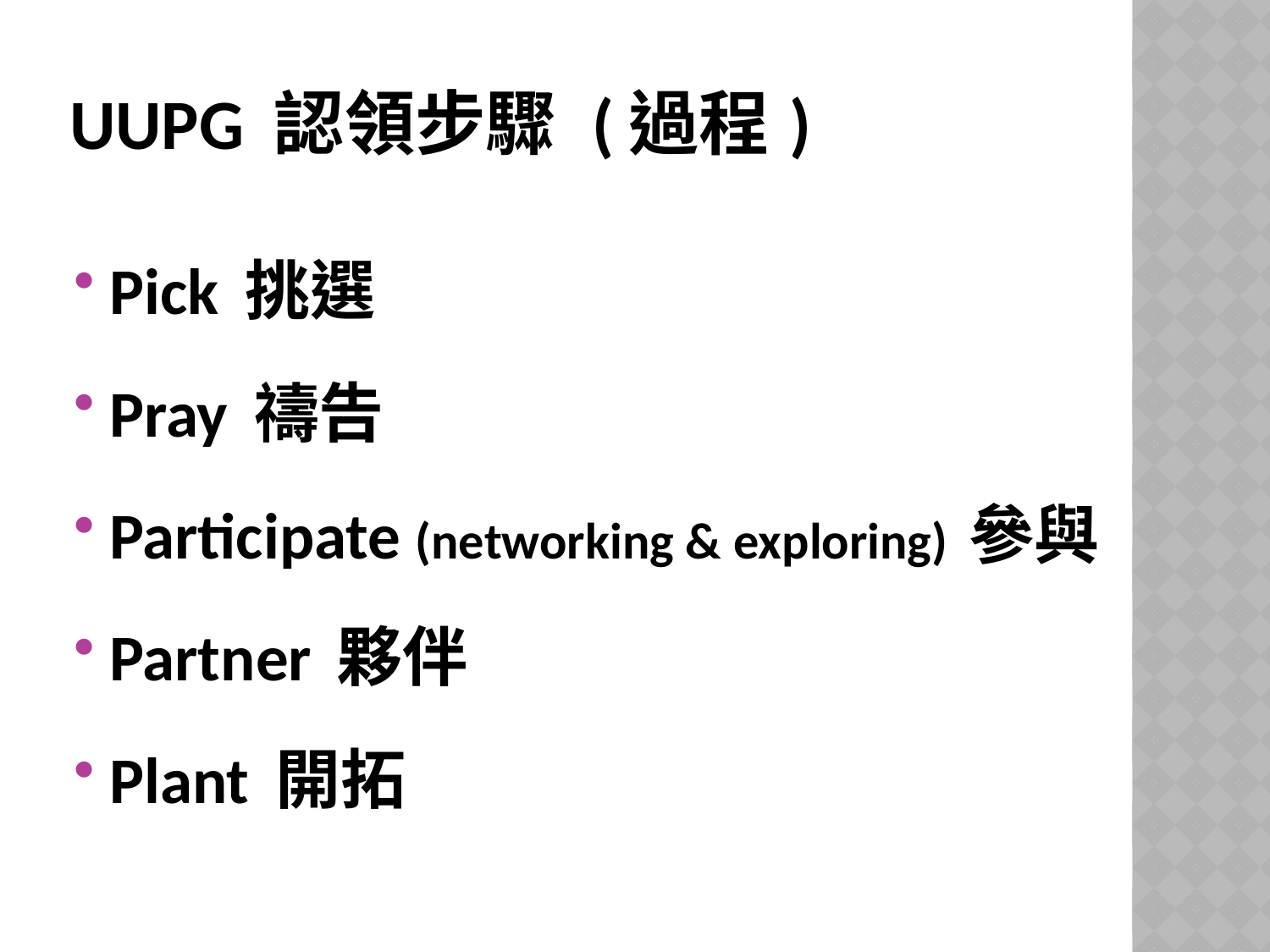

# UUPG 認領步驟 (過程)
Pick 挑選
Pray 禱告
Participate (networking & exploring) 參與
Partner 夥伴
Plant 開拓